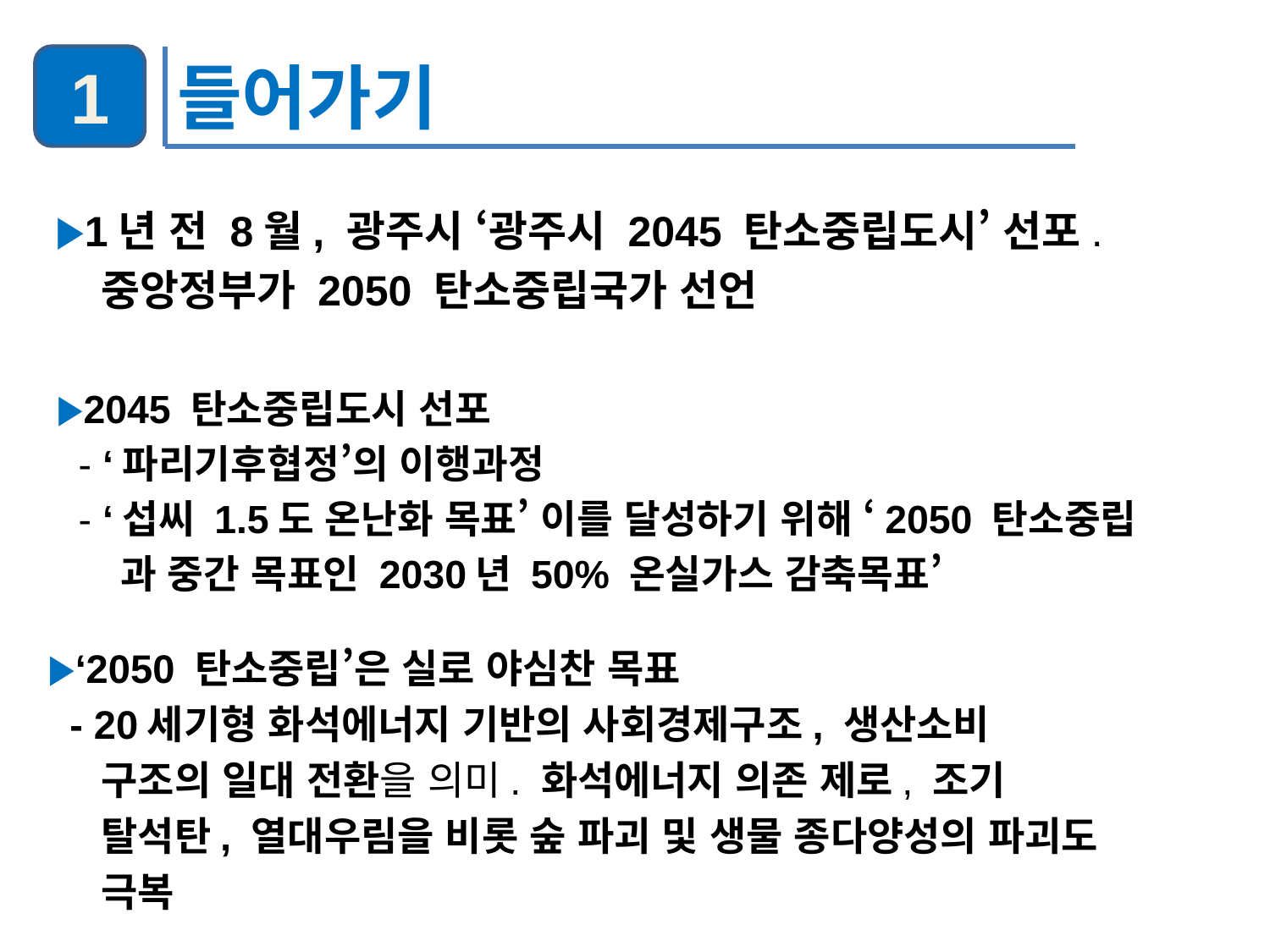

1
들어가기
▶1년 전 8월, 광주시 ‘광주시 2045 탄소중립도시’ 선포.
   중앙정부가 2050 탄소중립국가 선언
▶2045 탄소중립도시 선포
  - ‘파리기후협정’의 이행과정
  - ‘섭씨 1.5도 온난화 목표’ 이를 달성하기 위해 ‘2050 탄소중립
     과 중간 목표인 2030년 50% 온실가스 감축목표’

▶‘2050 탄소중립’은 실로 야심찬 목표
  - 20세기형 화석에너지 기반의 사회경제구조, 생산소비
    구조의 일대 전환을 의미. 화석에너지 의존 제로, 조기
    탈석탄, 열대우림을 비롯 숲 파괴 및 생물 종다양성의 파괴도
    극복